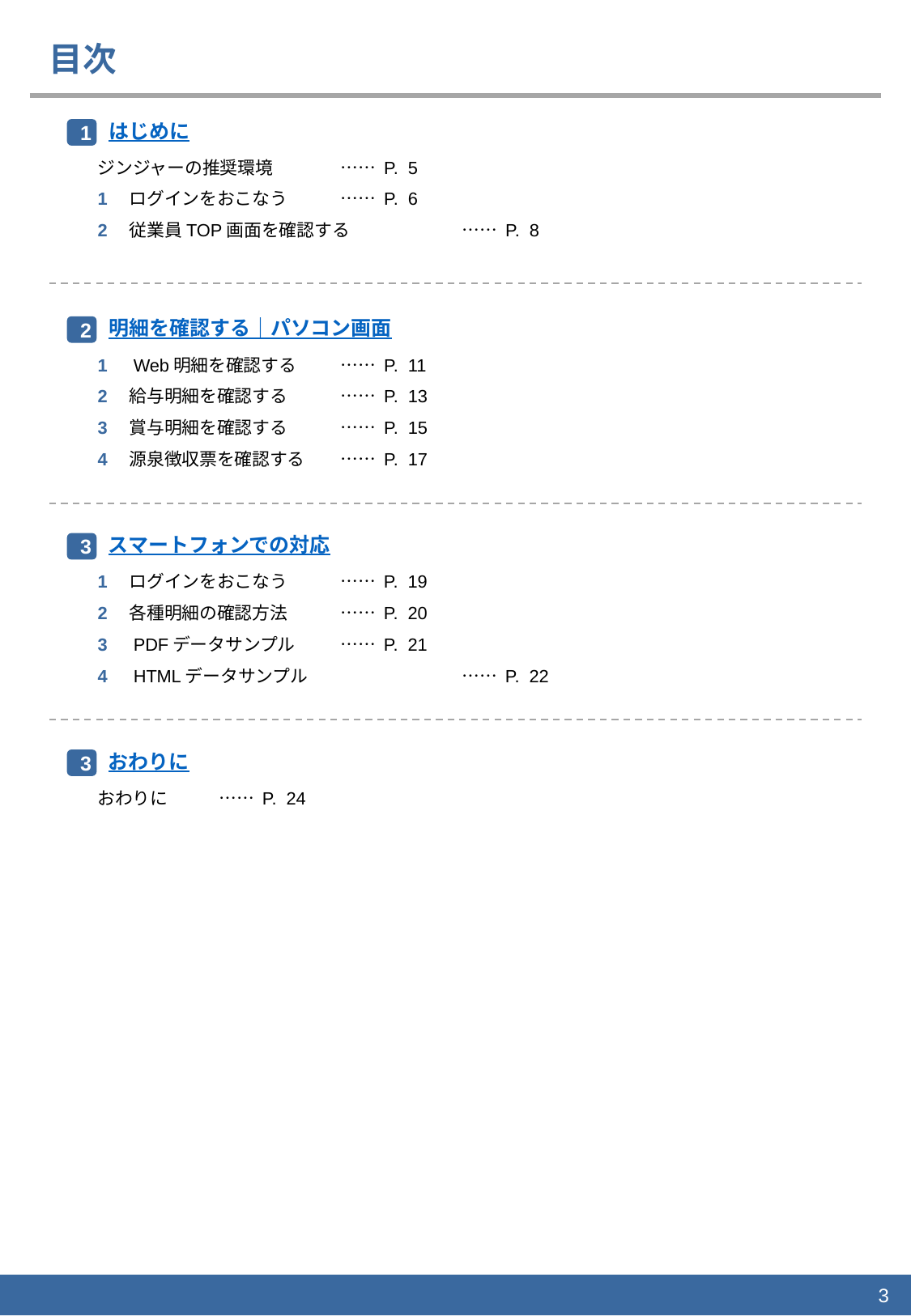

# 目次
はじめに
1
ジンジャーの推奨環境	…… P.  5
1　ログインをおこなう　	…… P.  6
2　従業員TOP画面を確認する　	…… P.  8
明細を確認する｜パソコン画面
2
1　Web明細を確認する	…… P.  11
2　給与明細を確認する　	…… P.  13
3　賞与明細を確認する　　	…… P.  15
4　源泉徴収票を確認する　	…… P.  17
スマートフォンでの対応
3
1　ログインをおこなう　	…… P.  19
2　各種明細の確認方法　	…… P.  20
3　PDFデータサンプル　	…… P.  21
4　HTMLデータサンプル　　	…… P.  22
おわりに
3
おわりに　	…… P.  24
3